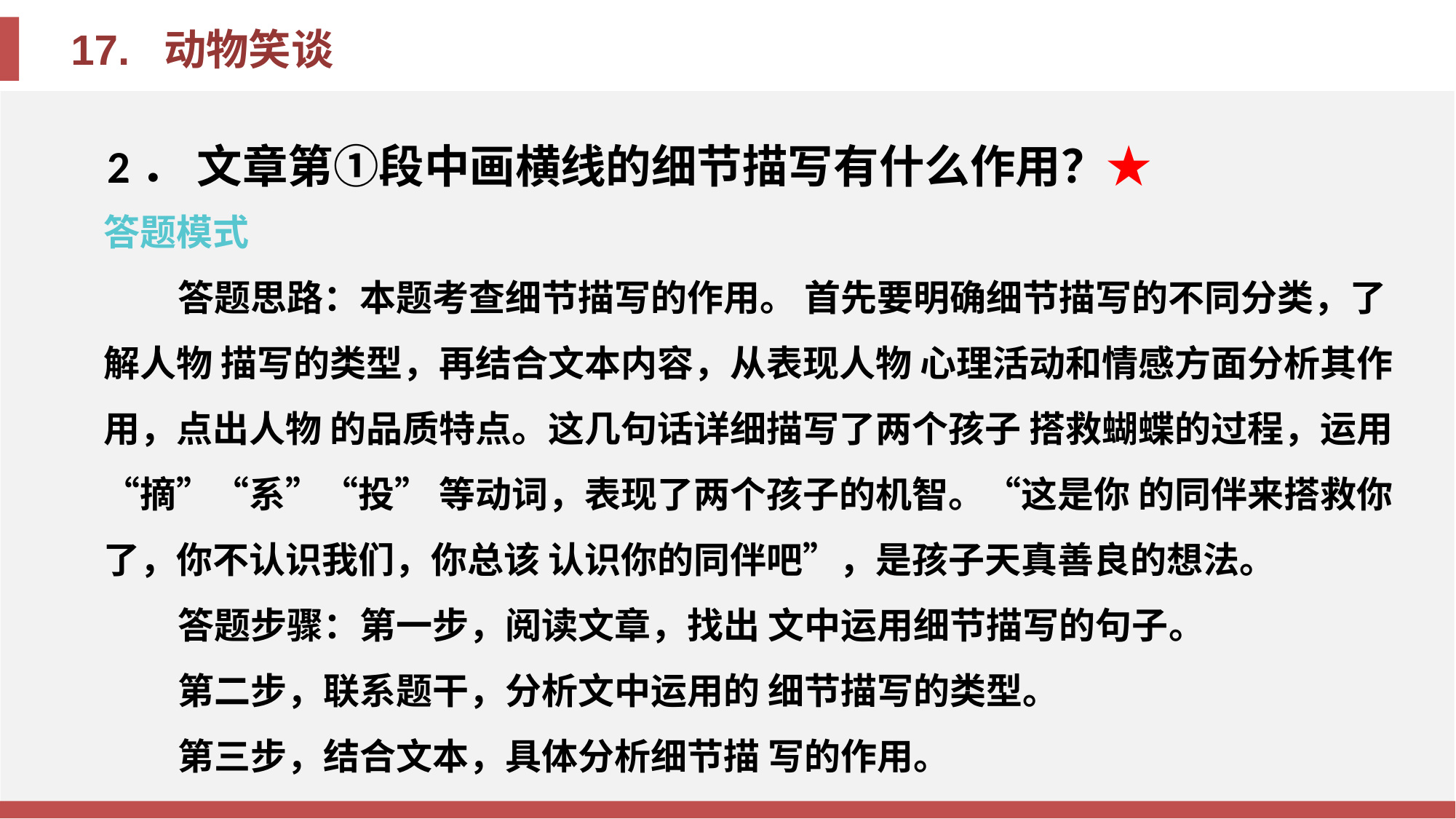

2． 文章第①段中画横线的细节描写有什么作用？★
答题模式
答题思路：本题考查细节描写的作用。 首先要明确细节描写的不同分类，了解人物 描写的类型，再结合文本内容，从表现人物 心理活动和情感方面分析其作用，点出人物 的品质特点。这几句话详细描写了两个孩子 搭救蝴蝶的过程，运用“摘”“系”“投” 等动词，表现了两个孩子的机智。“这是你 的同伴来搭救你了，你不认识我们，你总该 认识你的同伴吧”，是孩子天真善良的想法。
答题步骤：第一步，阅读文章，找出 文中运用细节描写的句子。
第二步，联系题干，分析文中运用的 细节描写的类型。
第三步，结合文本，具体分析细节描 写的作用。